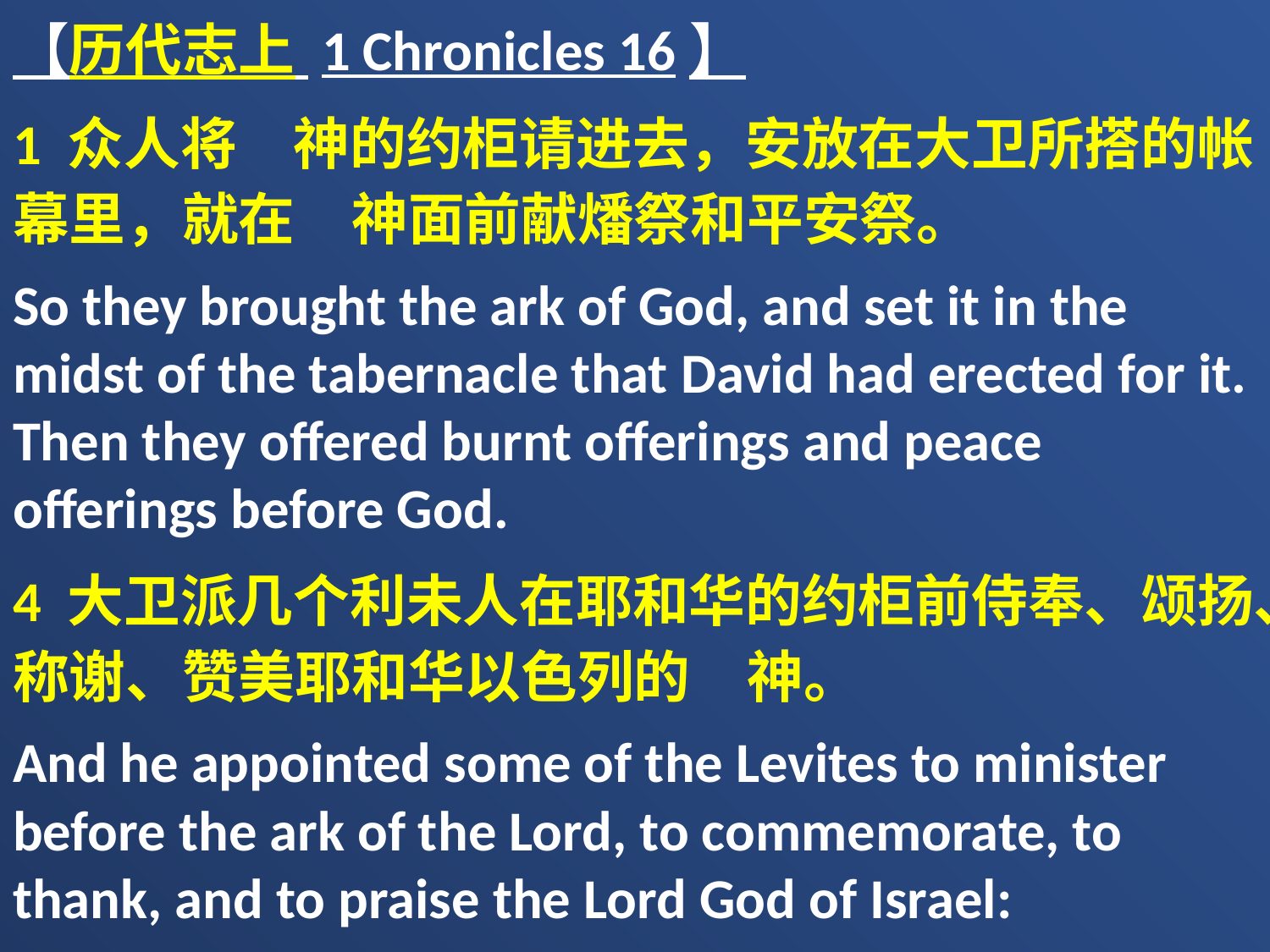

【历代志上 1 Chronicles 16】
1 众人将　神的约柜请进去，安放在大卫所搭的帐幕里，就在　神面前献燔祭和平安祭。
So they brought the ark of God, and set it in the midst of the tabernacle that David had erected for it. Then they offered burnt offerings and peace offerings before God.
4 大卫派几个利未人在耶和华的约柜前侍奉、颂扬、称谢、赞美耶和华以色列的　神。
And he appointed some of the Levites to minister before the ark of the Lord, to commemorate, to thank, and to praise the Lord God of Israel: